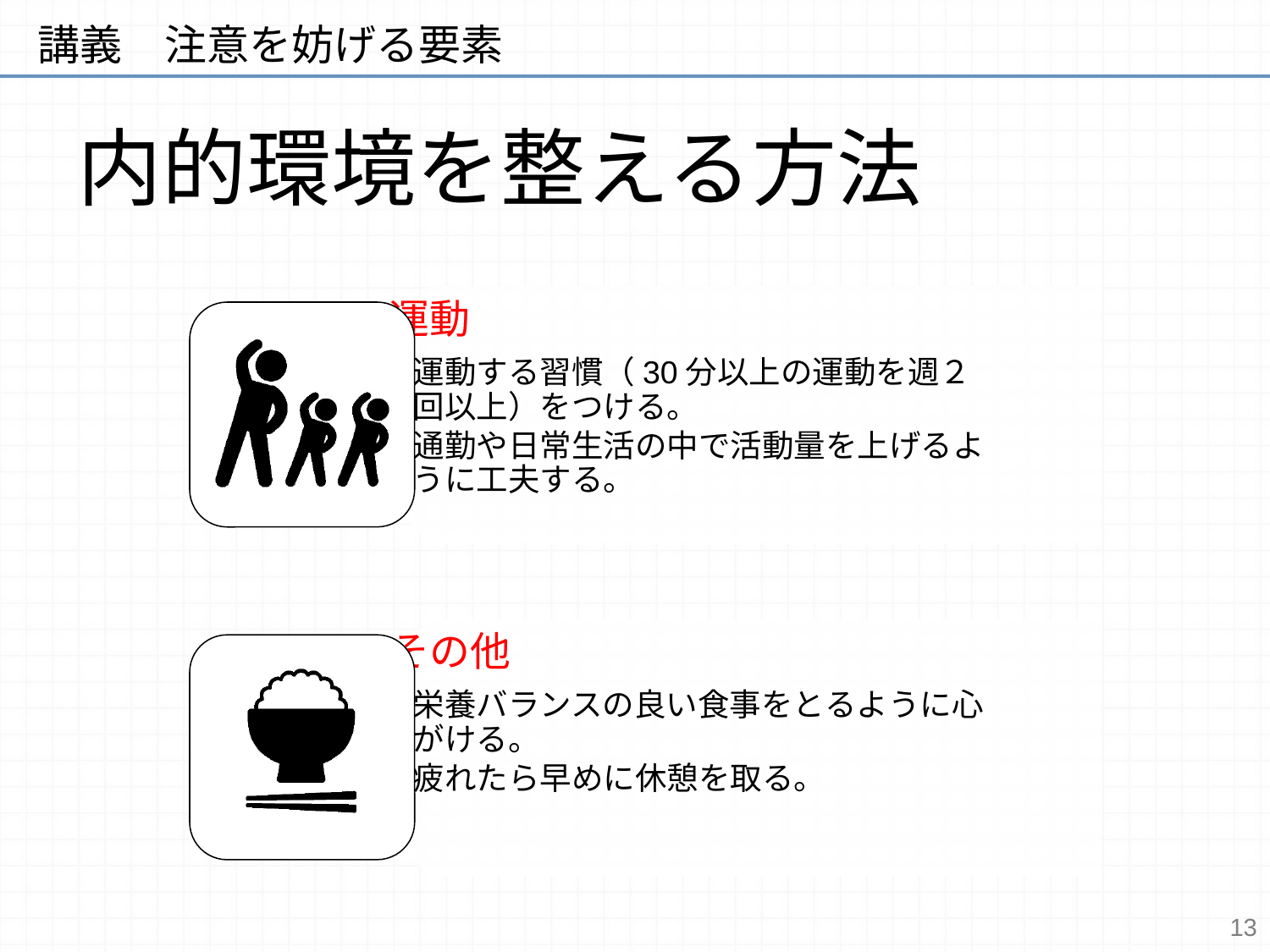

講義　注意を妨げる要素
# 内的環境を整える方法
運動
運動する習慣（30分以上の運動を週２回以上）をつける。
通勤や日常生活の中で活動量を上げるように工夫する。
その他
栄養バランスの良い食事をとるように心がける。
疲れたら早めに休憩を取る。
13